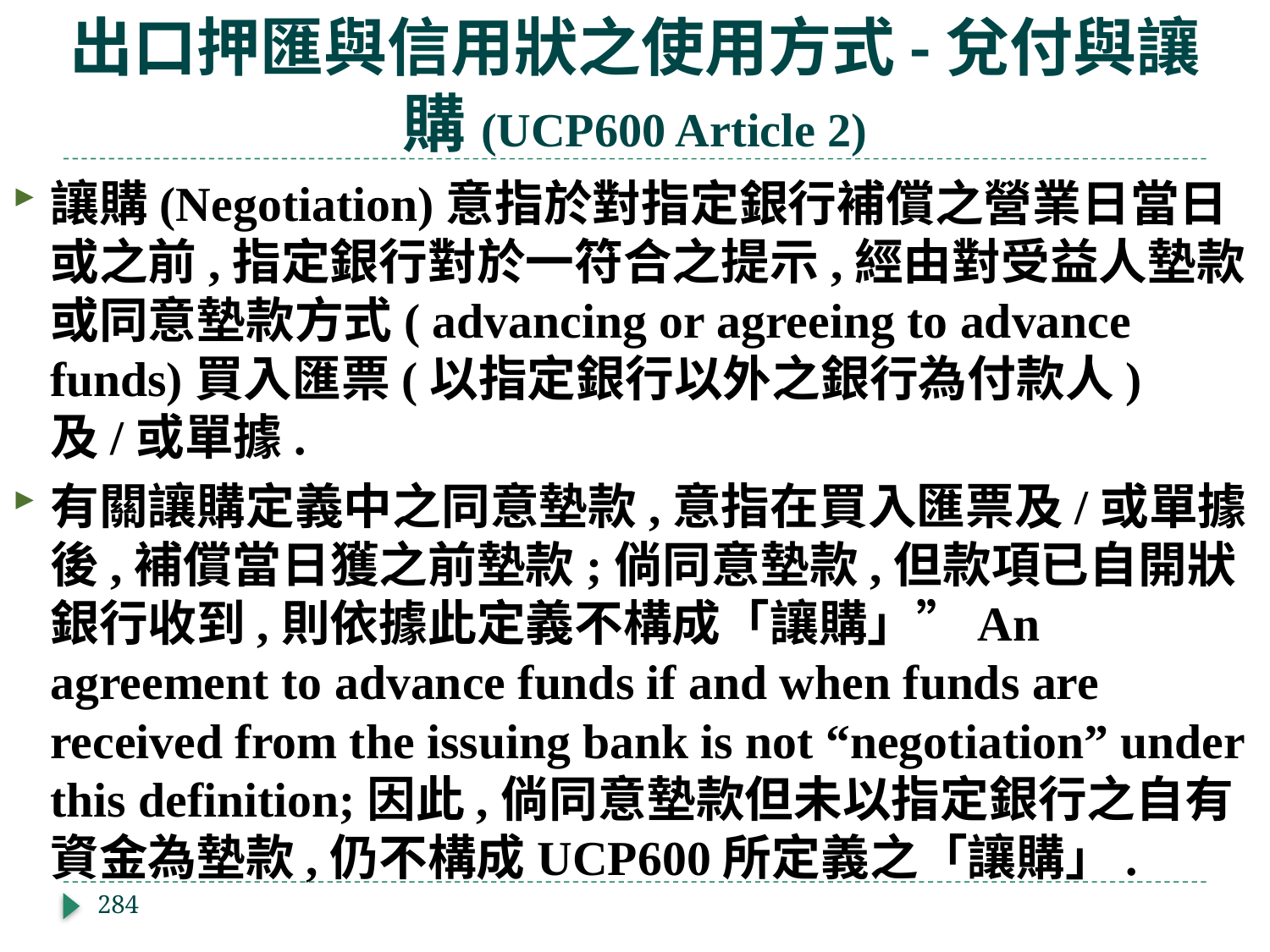

# 出口押匯與信用狀之使用方式-兌付與讓購(UCP600 Article 2)
讓購(Negotiation)意指於對指定銀行補償之營業日當日或之前,指定銀行對於一符合之提示,經由對受益人墊款或同意墊款方式( advancing or agreeing to advance funds)買入匯票(以指定銀行以外之銀行為付款人)及/或單據.
有關讓購定義中之同意墊款,意指在買入匯票及/或單據後,補償當日獲之前墊款;倘同意墊款,但款項已自開狀銀行收到,則依據此定義不構成「讓購」”An agreement to advance funds if and when funds are received from the issuing bank is not “negotiation” under this definition;因此,倘同意墊款但未以指定銀行之自有資金為墊款,仍不構成UCP600所定義之「讓購」.
284